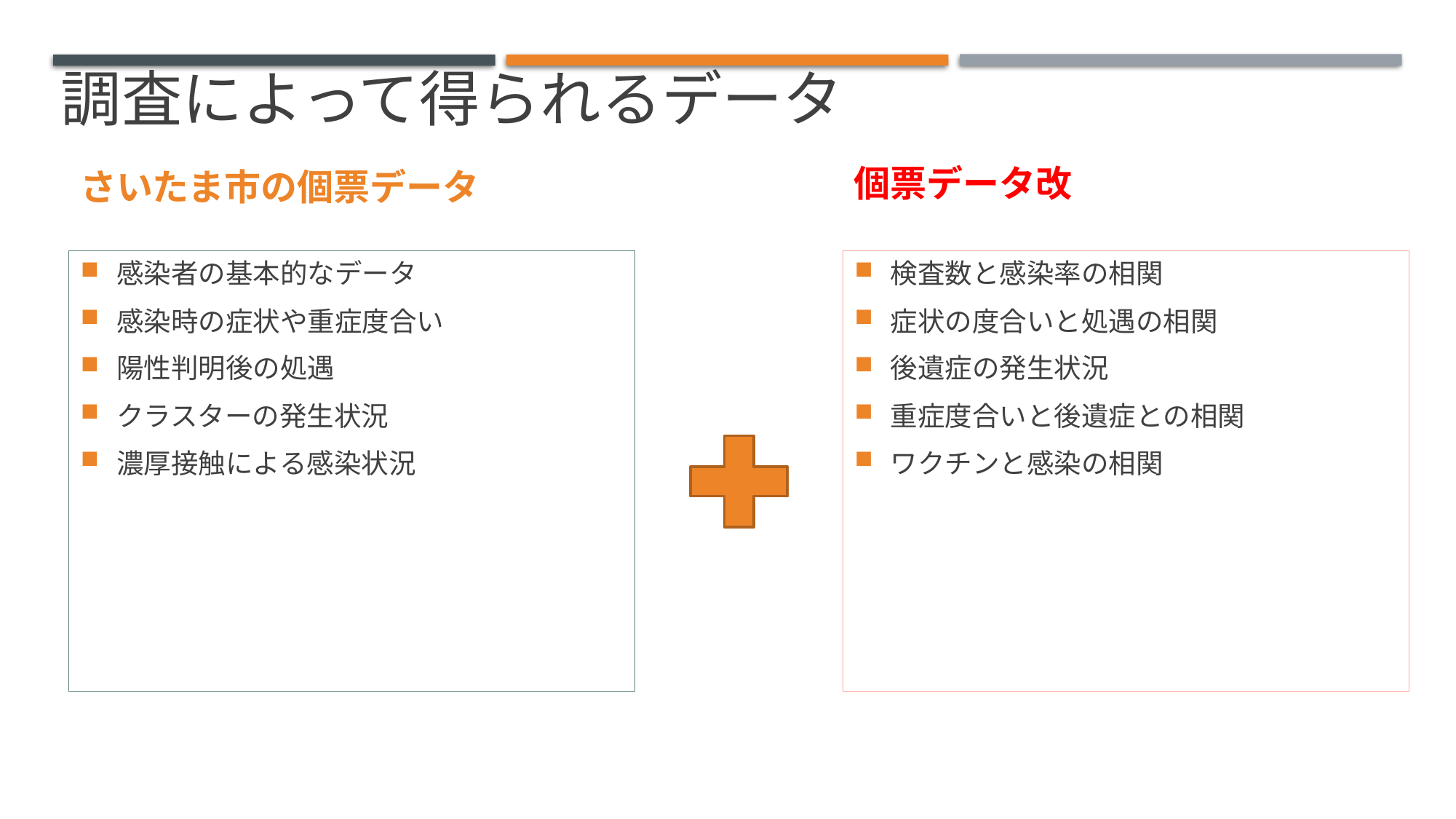

# 調査によって得られるデータ
個票データ改
さいたま市の個票データ
感染者の基本的なデータ
感染時の症状や重症度合い
陽性判明後の処遇
クラスターの発生状況
濃厚接触による感染状況

検査数と感染率の相関
症状の度合いと処遇の相関
後遺症の発生状況
重症度合いと後遺症との相関
ワクチンと感染の相関